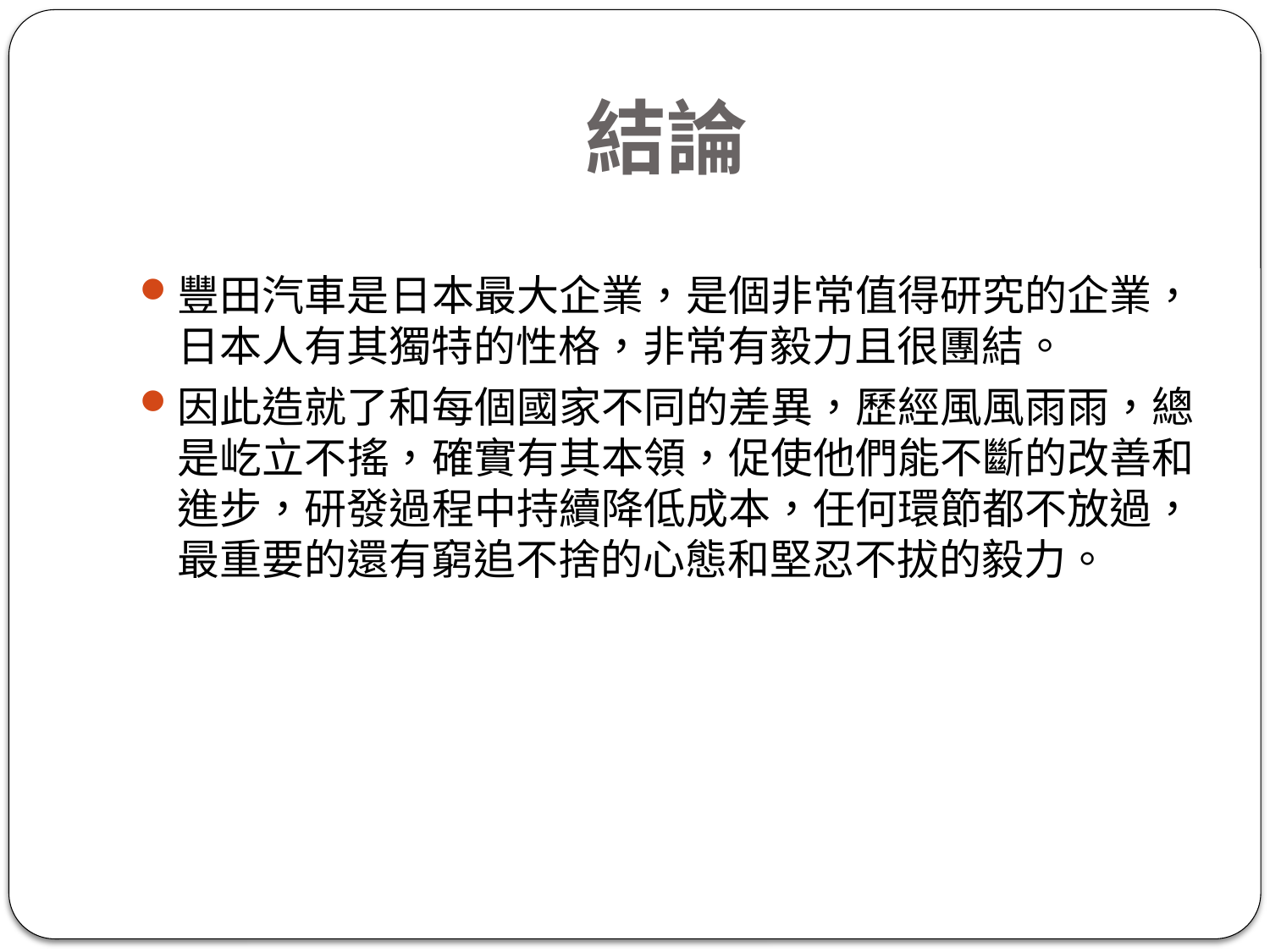

# 結論

豐田汽車是日本最大企業，是個非常值得研究的企業，日本人有其獨特的性格，非常有毅力且很團結。
因此造就了和每個國家不同的差異，歷經風風雨雨，總是屹立不搖，確實有其本領，促使他們能不斷的改善和進步，研發過程中持續降低成本，任何環節都不放過，最重要的還有窮追不捨的心態和堅忍不拔的毅力。